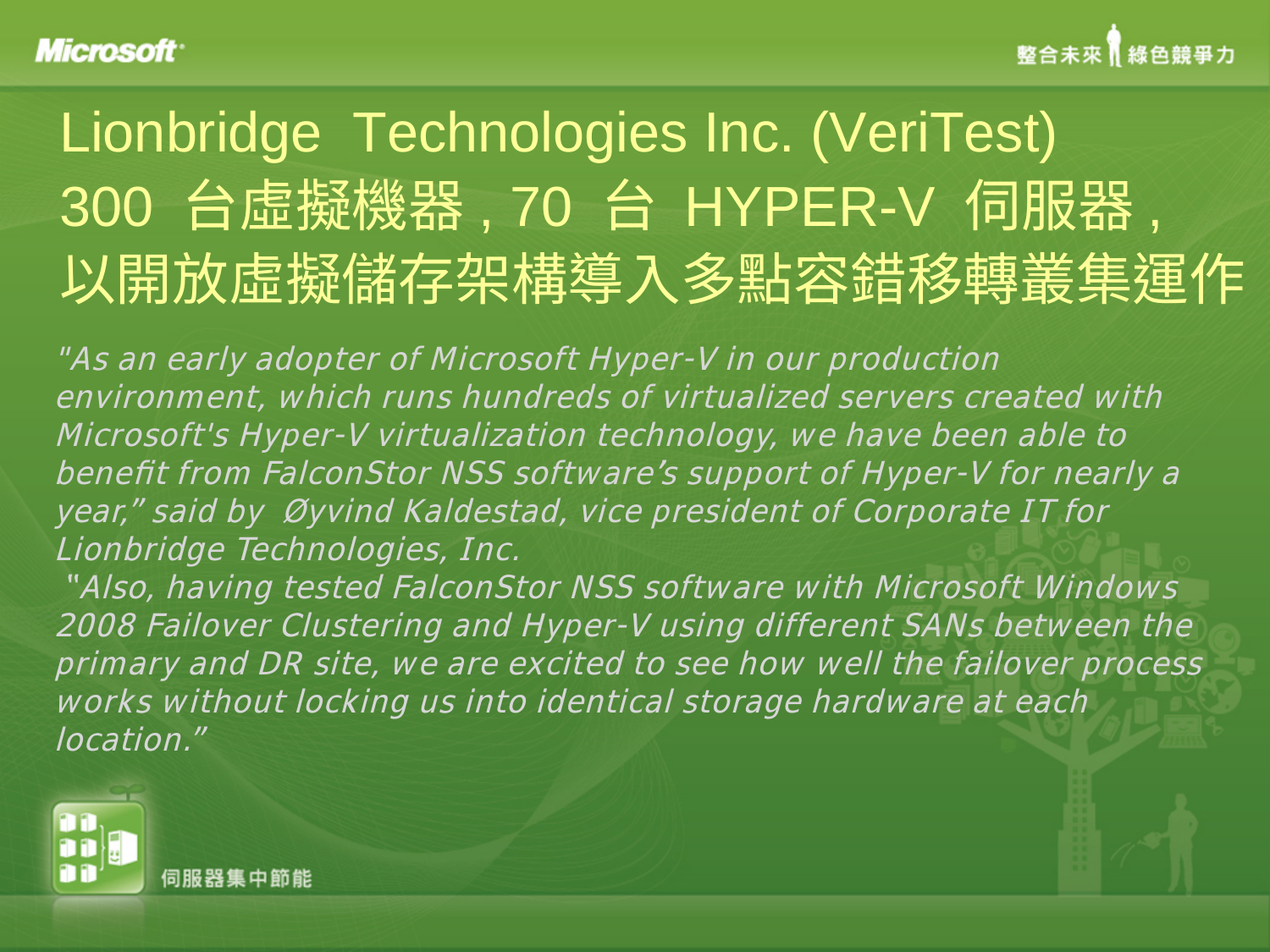

Lionbridge  technologies Inc. (VeriTest)
300 台虛擬機器, 70 台 Hyper-V 伺服器,
以開放虛擬儲存架構導入多點容錯移轉叢集運作
"As an early adopter of Microsoft Hyper-V in our production environment, which runs hundreds of virtualized servers created with Microsoft's Hyper-V virtualization technology, we have been able to benefit from FalconStor NSS software’s support of Hyper-V for nearly a year,” said by  Øyvind Kaldestad, vice president of Corporate IT for Lionbridge Technologies, Inc.
 “Also, having tested FalconStor NSS software with Microsoft Windows 2008 Failover Clustering and Hyper-V using different SANs between the primary and DR site, we are excited to see how well the failover process works without locking us into identical storage hardware at each location.”